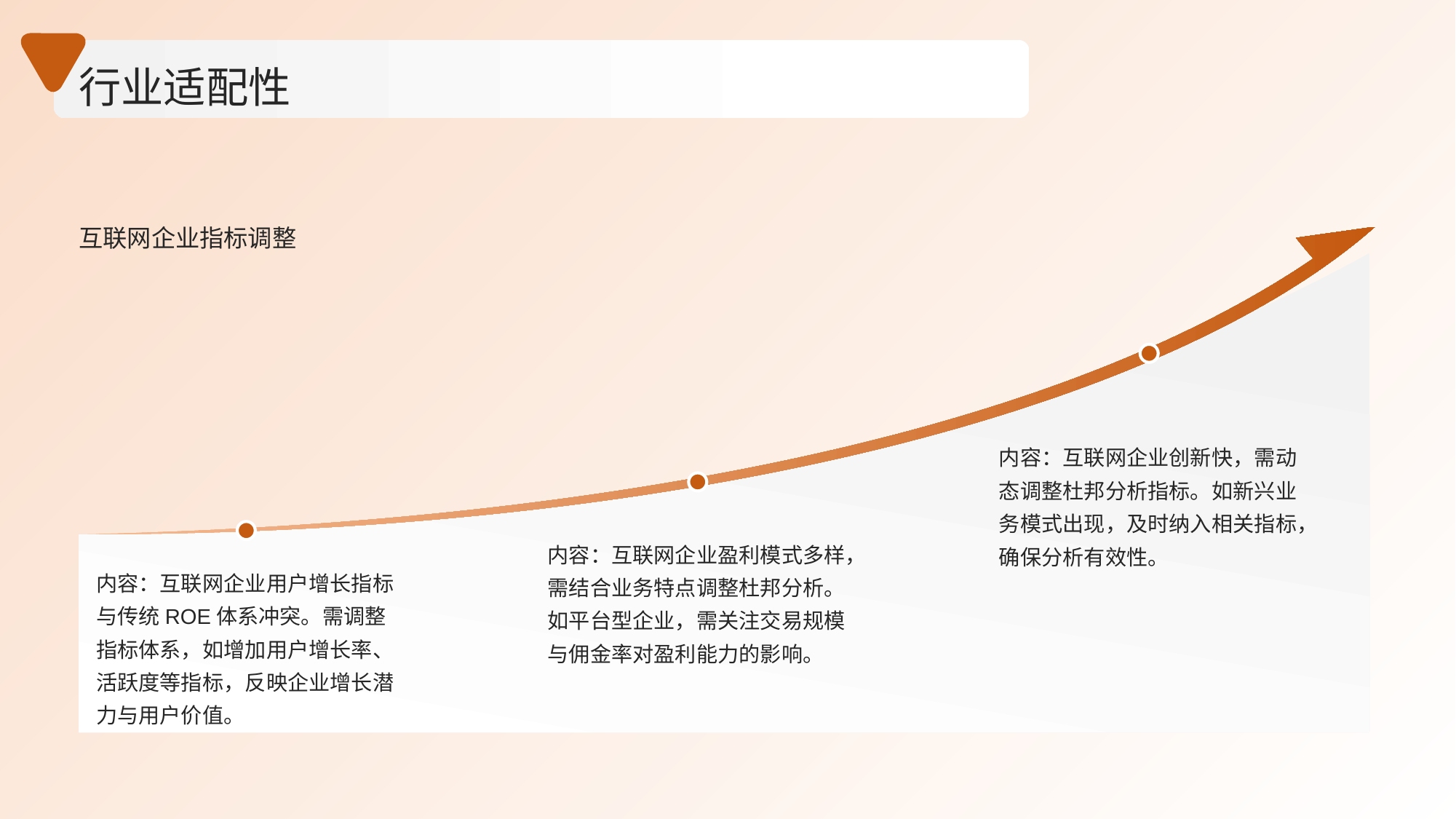

行业适配性
互联网企业指标调整

内容：互联网企业创新快，需动态调整杜邦分析指标。如新兴业务模式出现，及时纳入相关指标，确保分析有效性。

内容：互联网企业盈利模式多样，需结合业务特点调整杜邦分析。如平台型企业，需关注交易规模与佣金率对盈利能力的影响。
内容：互联网企业用户增长指标与传统ROE体系冲突。需调整指标体系，如增加用户增长率、活跃度等指标，反映企业增长潜力与用户价值。